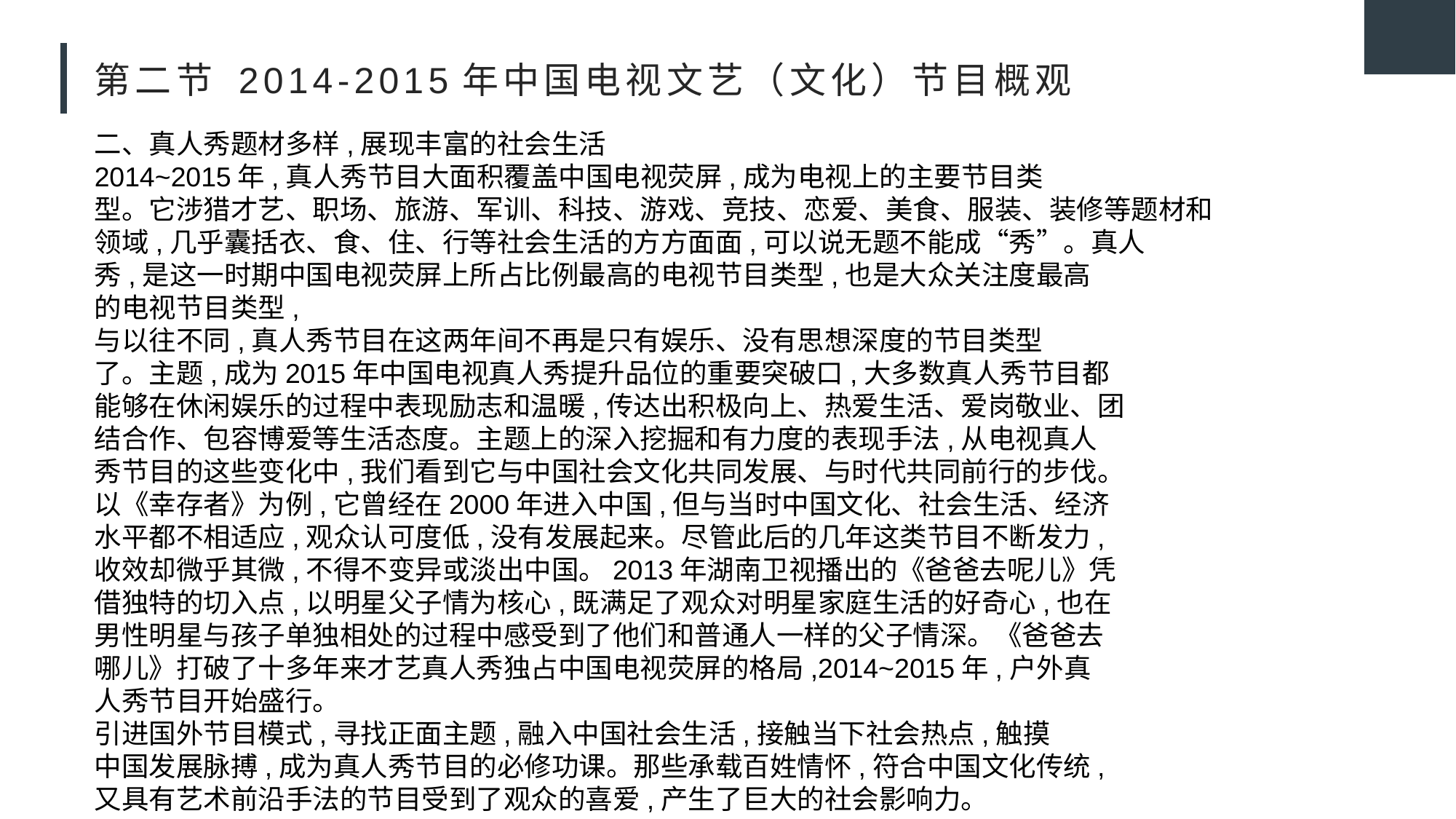

# 第二节 2014-2015年中国电视文艺（文化）节目概观
二、真人秀题材多样,展现丰富的社会生活
2014~2015年,真人秀节目大面积覆盖中国电视荧屏,成为电视上的主要节目类
型。它涉猎才艺、职场、旅游、军训、科技、游戏、竞技、恋爱、美食、服装、装修等题材和
领域,几乎囊括衣、食、住、行等社会生活的方方面面,可以说无题不能成“秀”。真人
秀,是这一时期中国电视荧屏上所占比例最高的电视节目类型,也是大众关注度最高
的电视节目类型,
与以往不同,真人秀节目在这两年间不再是只有娱乐、没有思想深度的节目类型
了。主题,成为2015年中国电视真人秀提升品位的重要突破口,大多数真人秀节目都
能够在休闲娱乐的过程中表现励志和温暖,传达出积极向上、热爱生活、爱岗敬业、团
结合作、包容博爱等生活态度。主题上的深入挖掘和有力度的表现手法,从电视真人
秀节目的这些变化中,我们看到它与中国社会文化共同发展、与时代共同前行的步伐。
以《幸存者》为例,它曾经在2000年进入中国,但与当时中国文化、社会生活、经济
水平都不相适应,观众认可度低,没有发展起来。尽管此后的几年这类节目不断发力,
收效却微乎其微,不得不变异或淡出中国。2013年湖南卫视播出的《爸爸去呢儿》凭
借独特的切入点,以明星父子情为核心,既满足了观众对明星家庭生活的好奇心,也在
男性明星与孩子单独相处的过程中感受到了他们和普通人一样的父子情深。《爸爸去
哪儿》打破了十多年来才艺真人秀独占中国电视荧屏的格局,2014~2015年,户外真
人秀节目开始盛行。
引进国外节目模式,寻找正面主题,融入中国社会生活,接触当下社会热点,触摸
中国发展脉搏,成为真人秀节目的必修功课。那些承载百姓情怀,符合中国文化传统,
又具有艺术前沿手法的节目受到了观众的喜爱,产生了巨大的社会影响力。